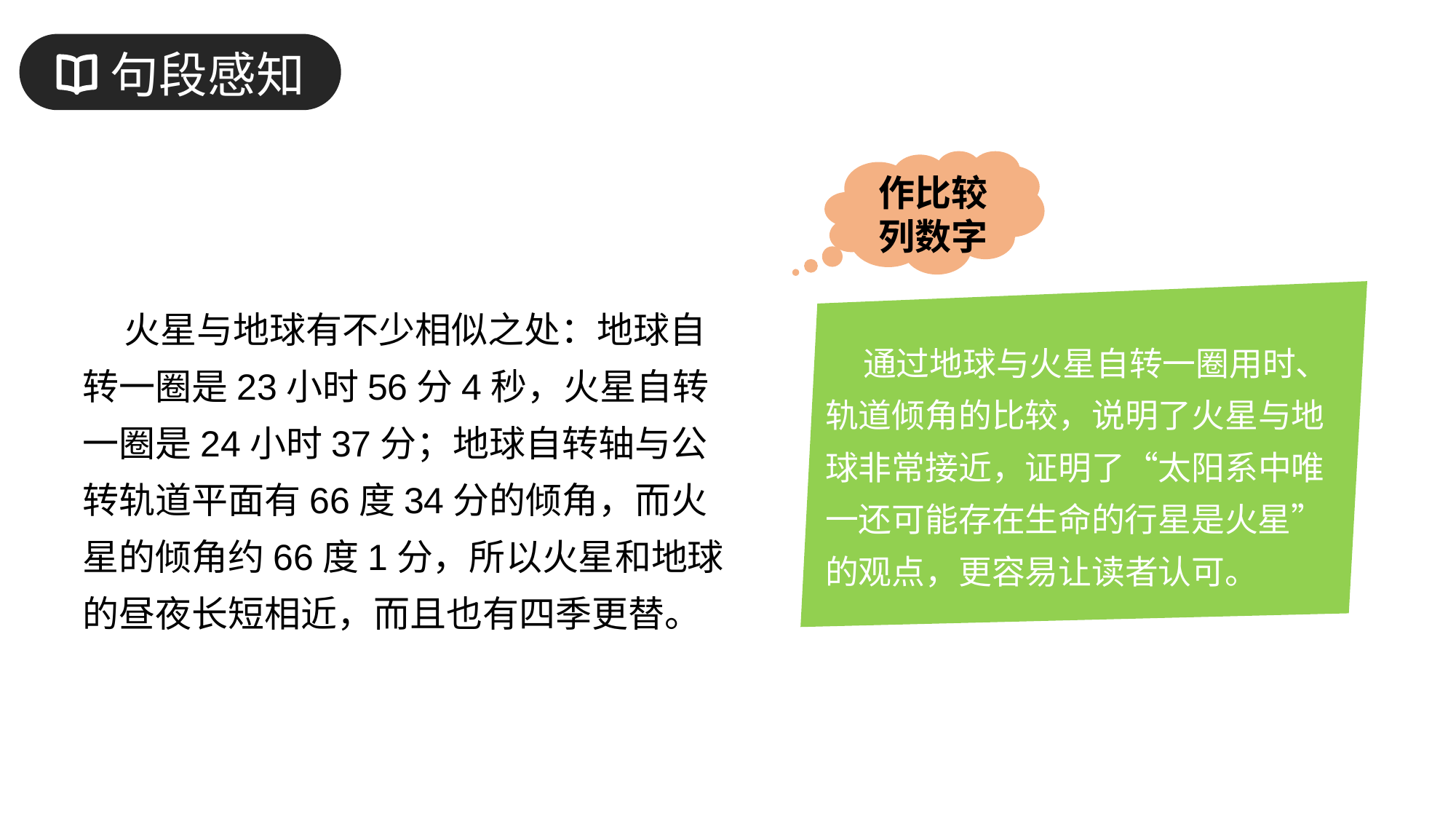

句段感知

作比较
列数字

    火星与地球有不少相似之处：地球自转一圈是23小时56分4秒，火星自转一圈是24小时37分；地球自转轴与公转轨道平面有66度34分的倾角，而火星的倾角约66度1分，所以火星和地球的昼夜长短相近，而且也有四季更替。
    通过地球与火星自转一圈用时、轨道倾角的比较，说明了火星与地球非常接近，证明了“太阳系中唯一还可能存在生命的行星是火星”的观点，更容易让读者认可。